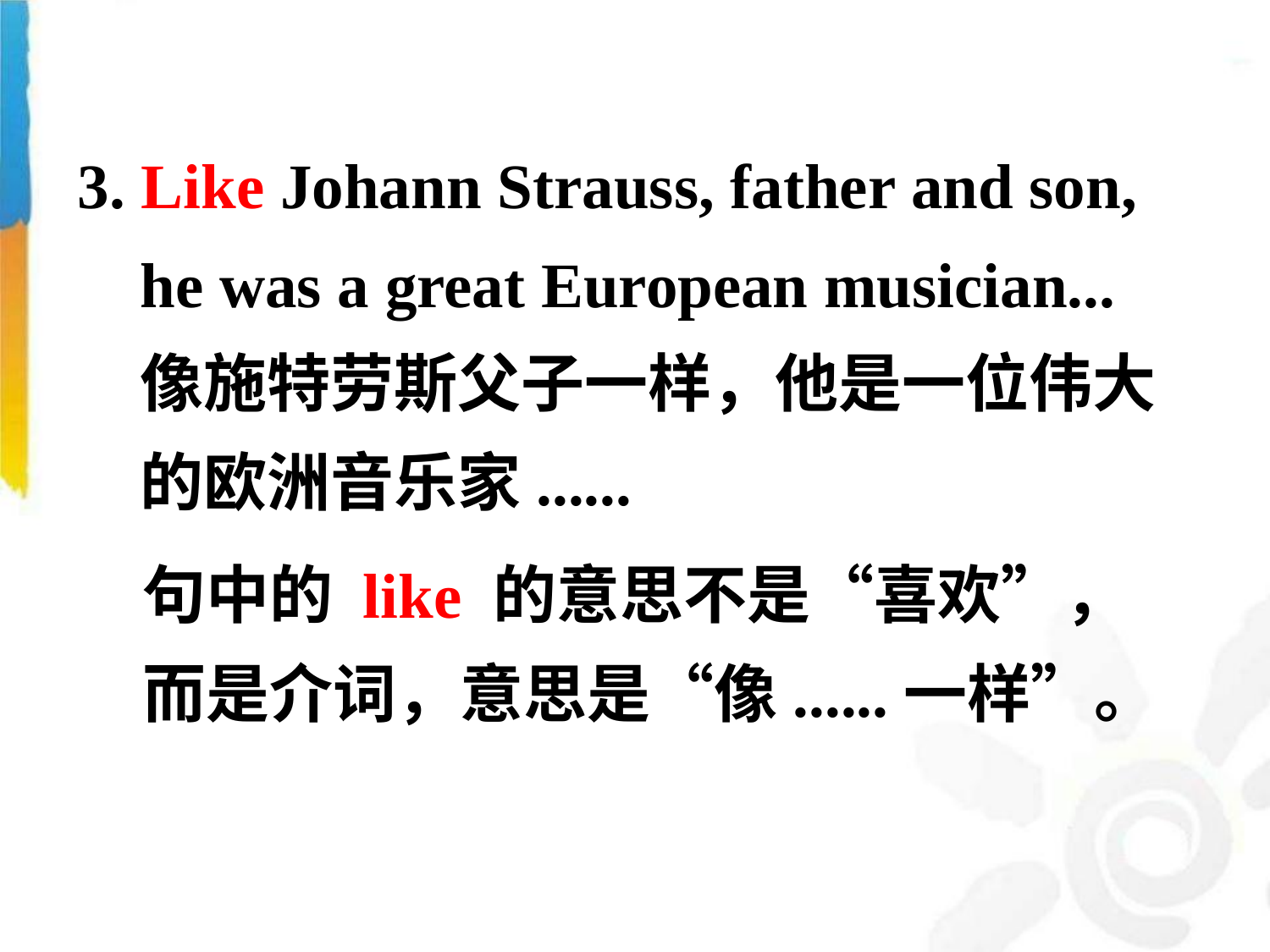

3. Like Johann Strauss, father and son, he was a great European musician... 像施特劳斯父子一样，他是一位伟大的欧洲音乐家......
句中的 like 的意思不是“喜欢”，而是介词，意思是“像......一样”。